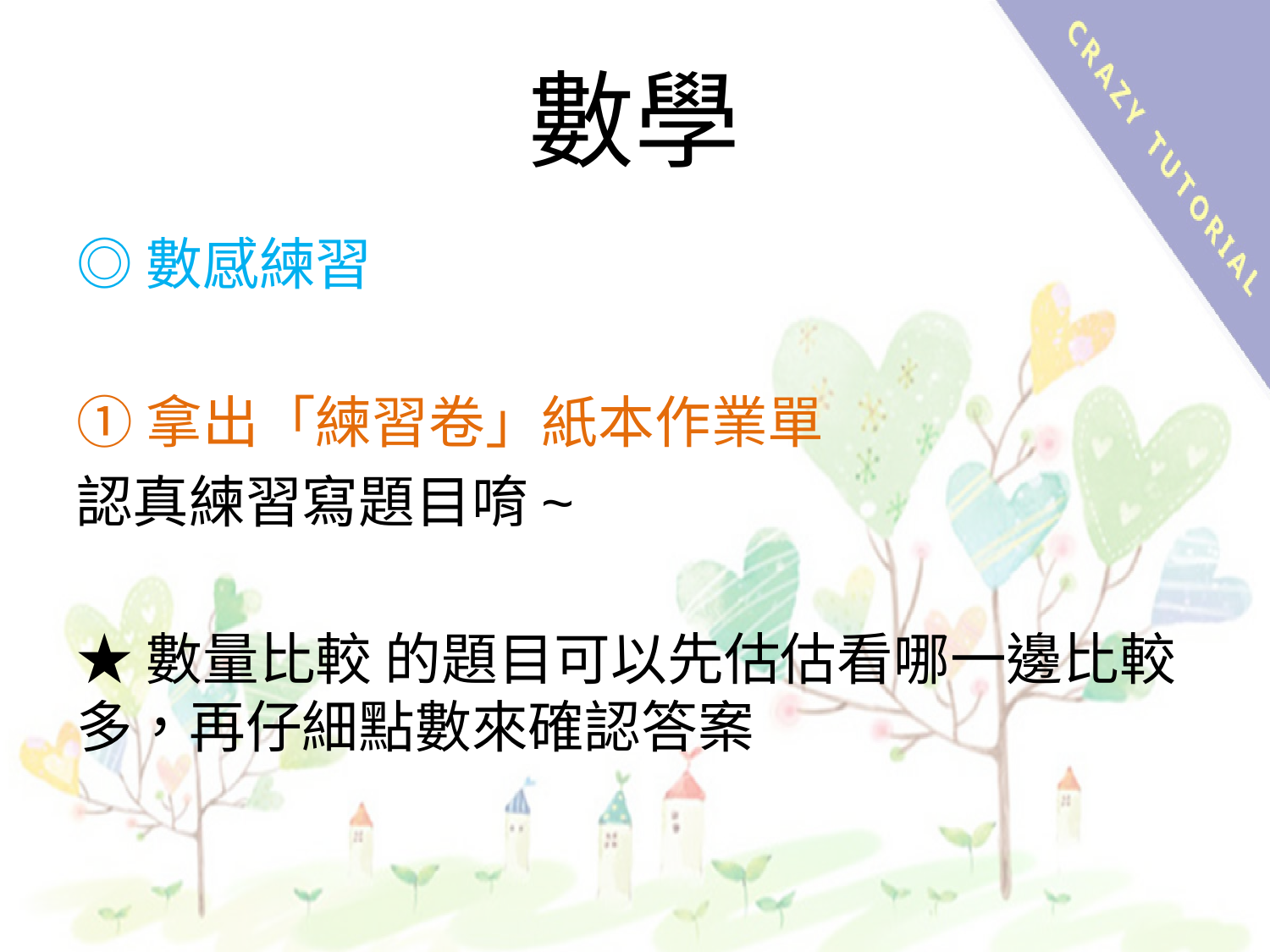

# 數學
◎數感練習

①拿出「練習卷」紙本作業單
認真練習寫題目唷~

★數量比較 的題目可以先估估看哪一邊比較多，再仔細點數來確認答案